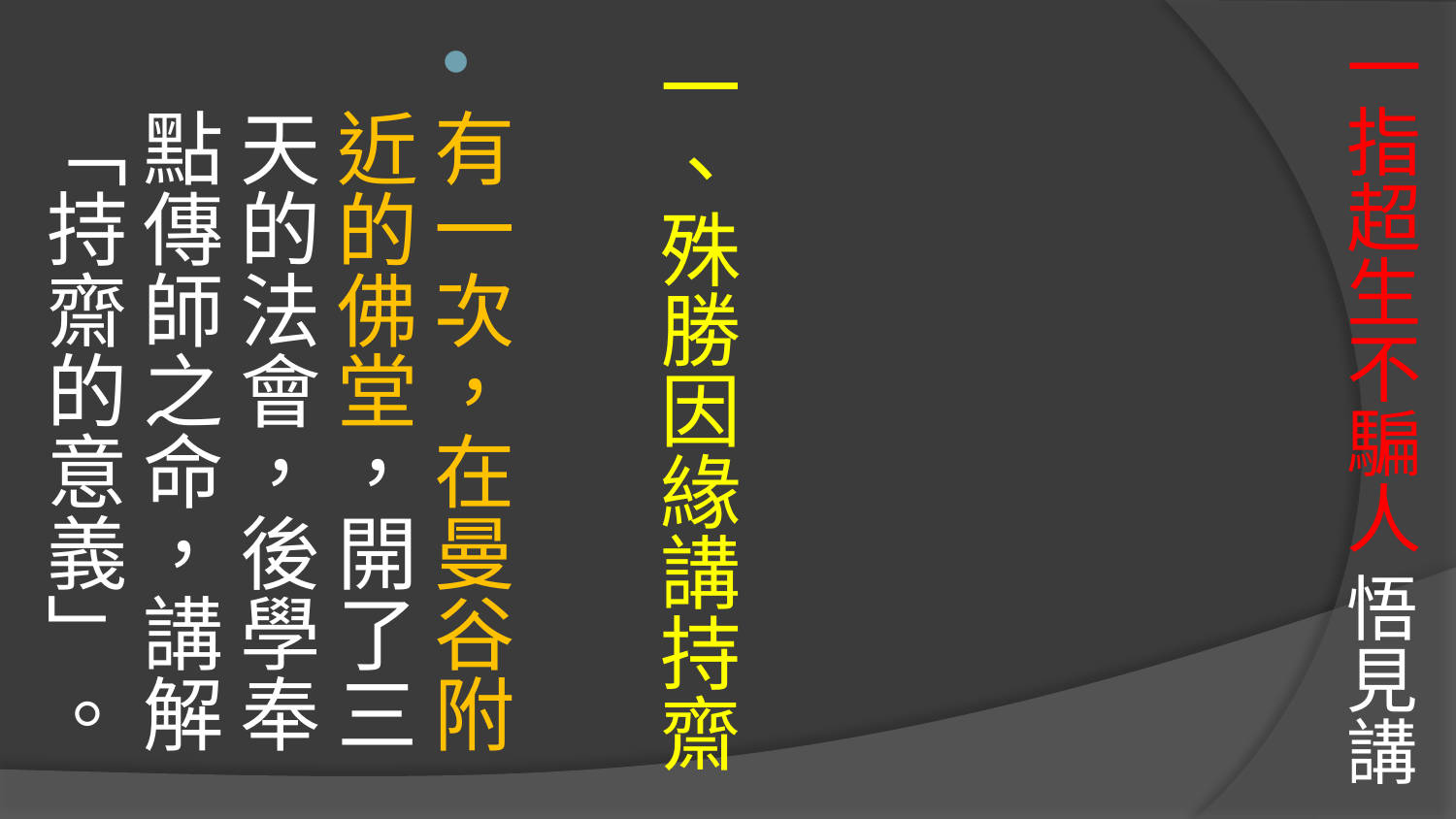

# 一指超生不騙人 悟見講
一、殊勝因緣講持齋

有一次，在曼谷附近的佛堂，開了三天的法會，後學奉點傳師之命，講解「持齋的意義」。